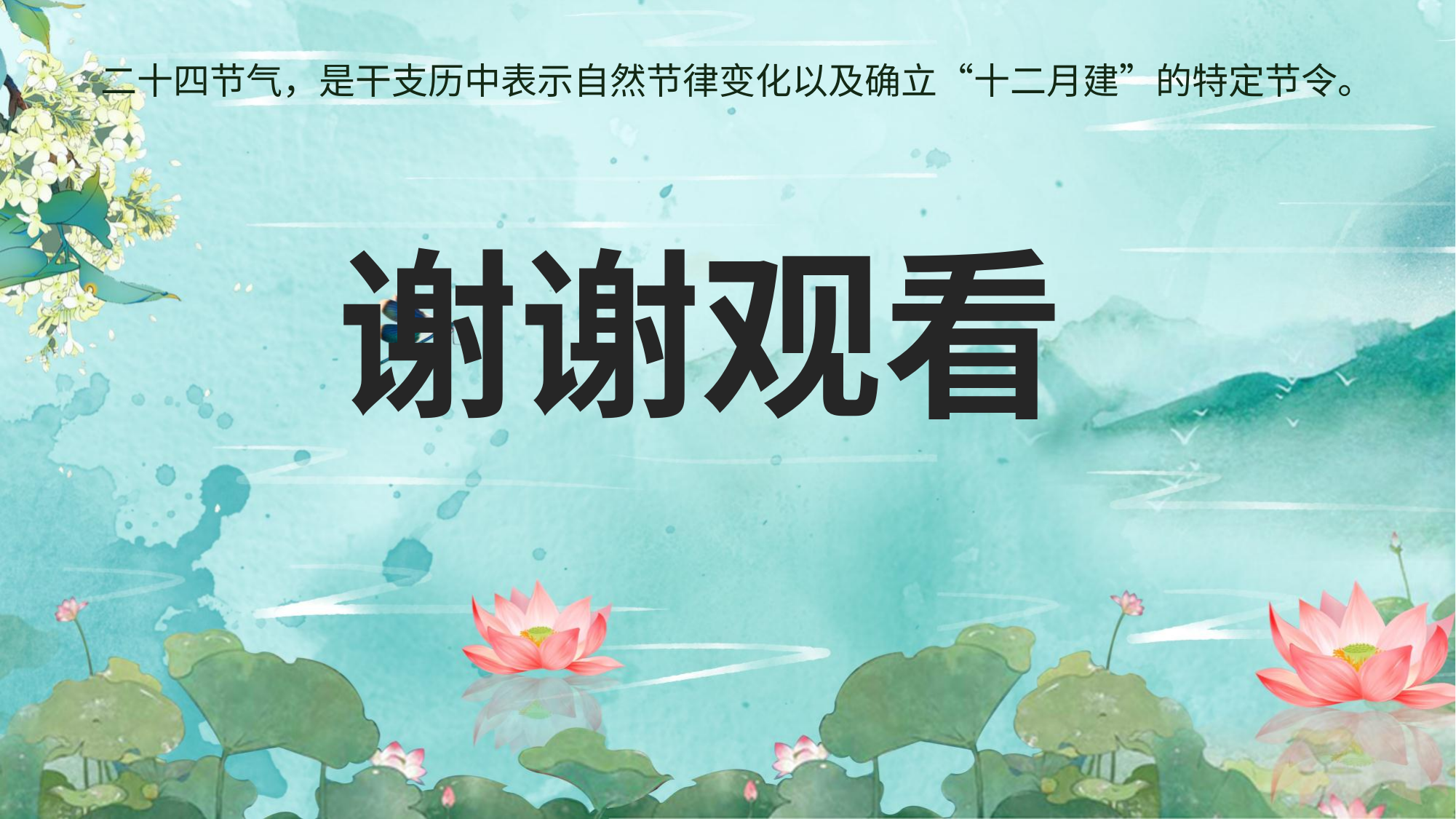

二十四节气，是干支历中表示自然节律变化以及确立“十二月建”的特定节令。
谢谢观看